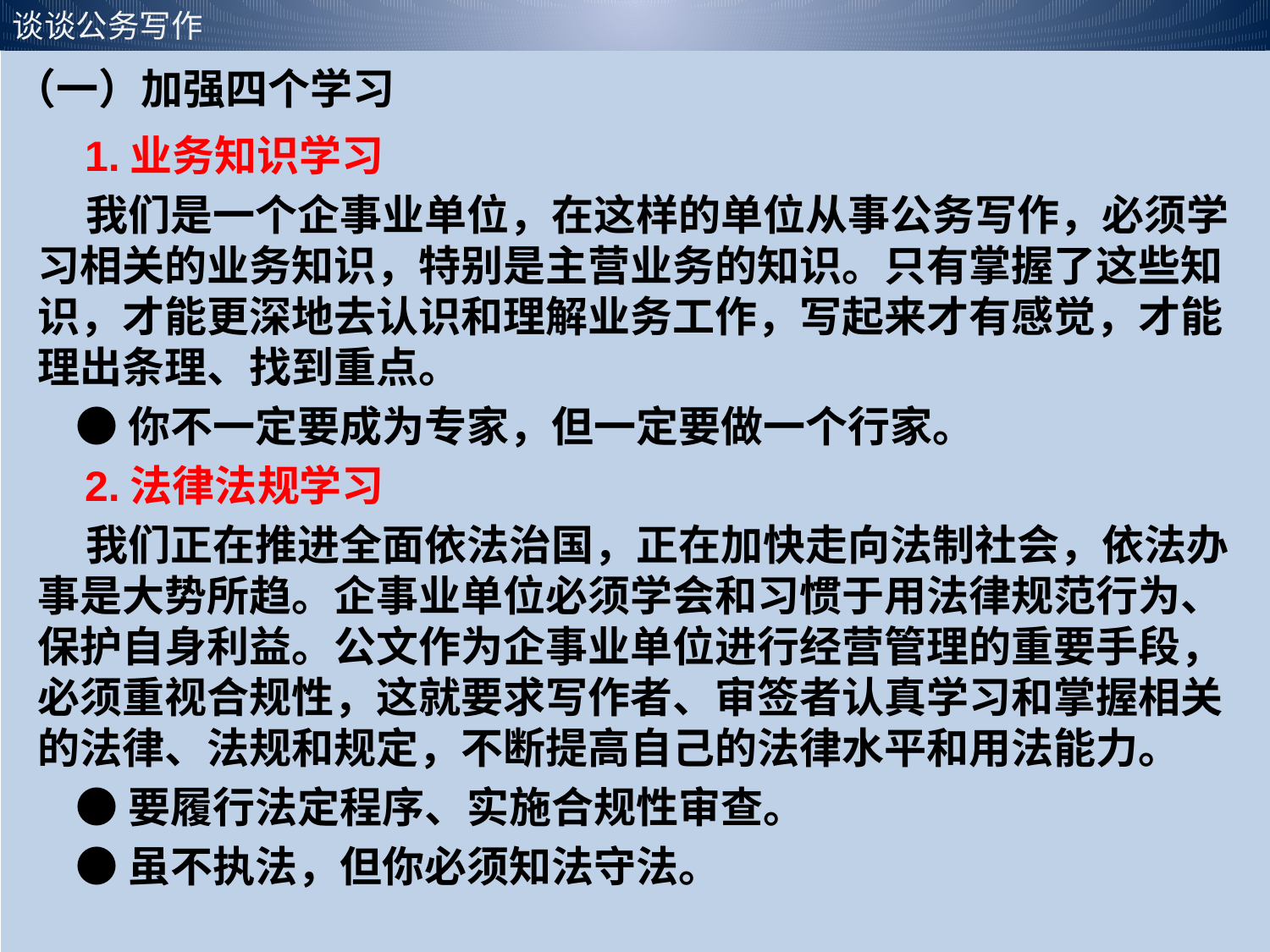

（一）加强四个学习
    1.业务知识学习
    我们是一个企事业单位，在这样的单位从事公务写作，必须学习相关的业务知识，特别是主营业务的知识。只有掌握了这些知识，才能更深地去认识和理解业务工作，写起来才有感觉，才能理出条理、找到重点。
    ●你不一定要成为专家，但一定要做一个行家。
    2.法律法规学习
    我们正在推进全面依法治国，正在加快走向法制社会，依法办事是大势所趋。企事业单位必须学会和习惯于用法律规范行为、保护自身利益。公文作为企事业单位进行经营管理的重要手段，必须重视合规性，这就要求写作者、审签者认真学习和掌握相关的法律、法规和规定，不断提高自己的法律水平和用法能力。
    ●要履行法定程序、实施合规性审查。
    ●虽不执法，但你必须知法守法。